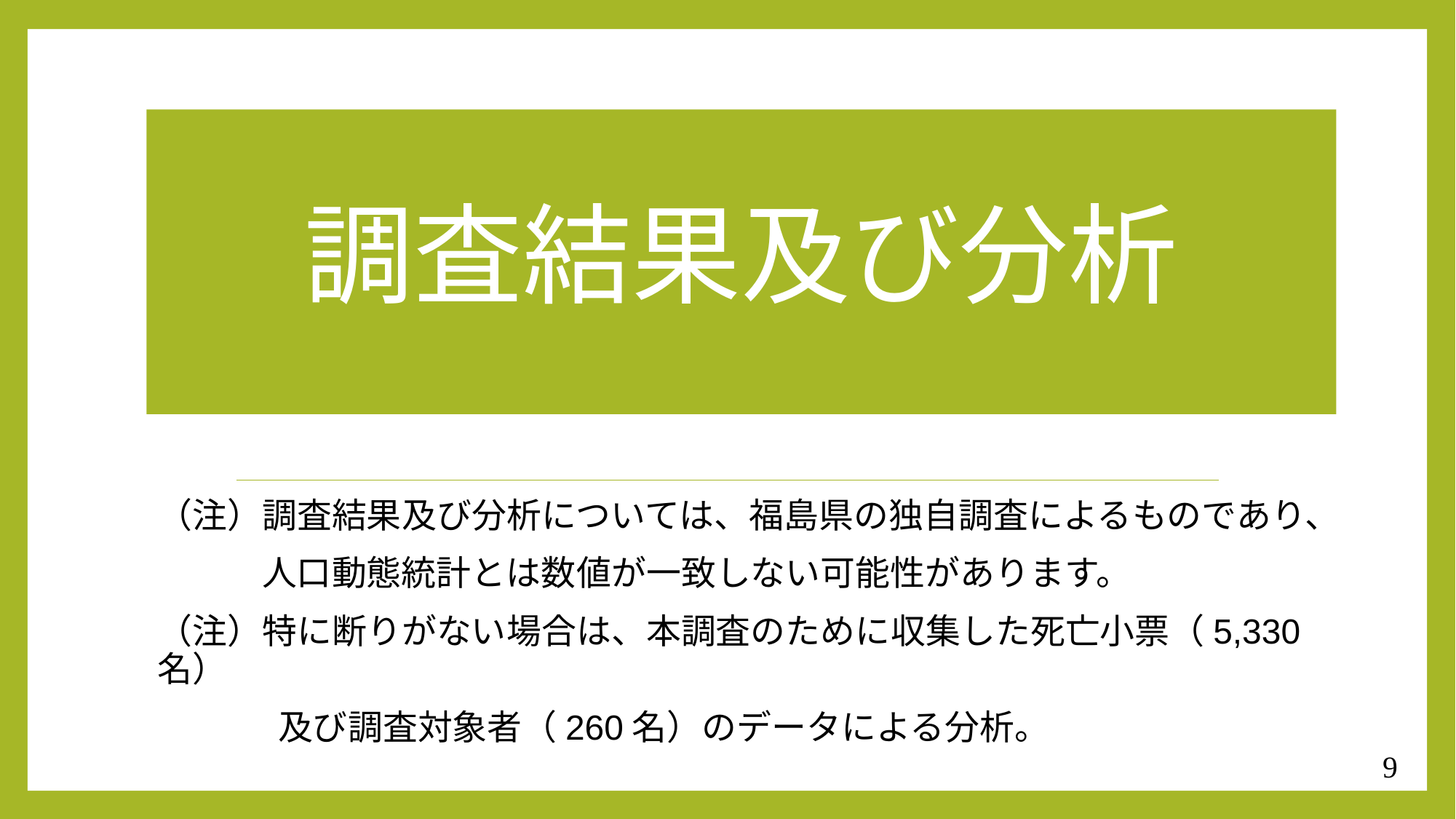

# 調査結果及び分析
（注）調査結果及び分析については、福島県の独自調査によるものであり、
　　　人口動態統計とは数値が一致しない可能性があります。
（注）特に断りがない場合は、本調査のために収集した死亡小票（5,330名）
 　　　及び調査対象者（260名）のデータによる分析。
9